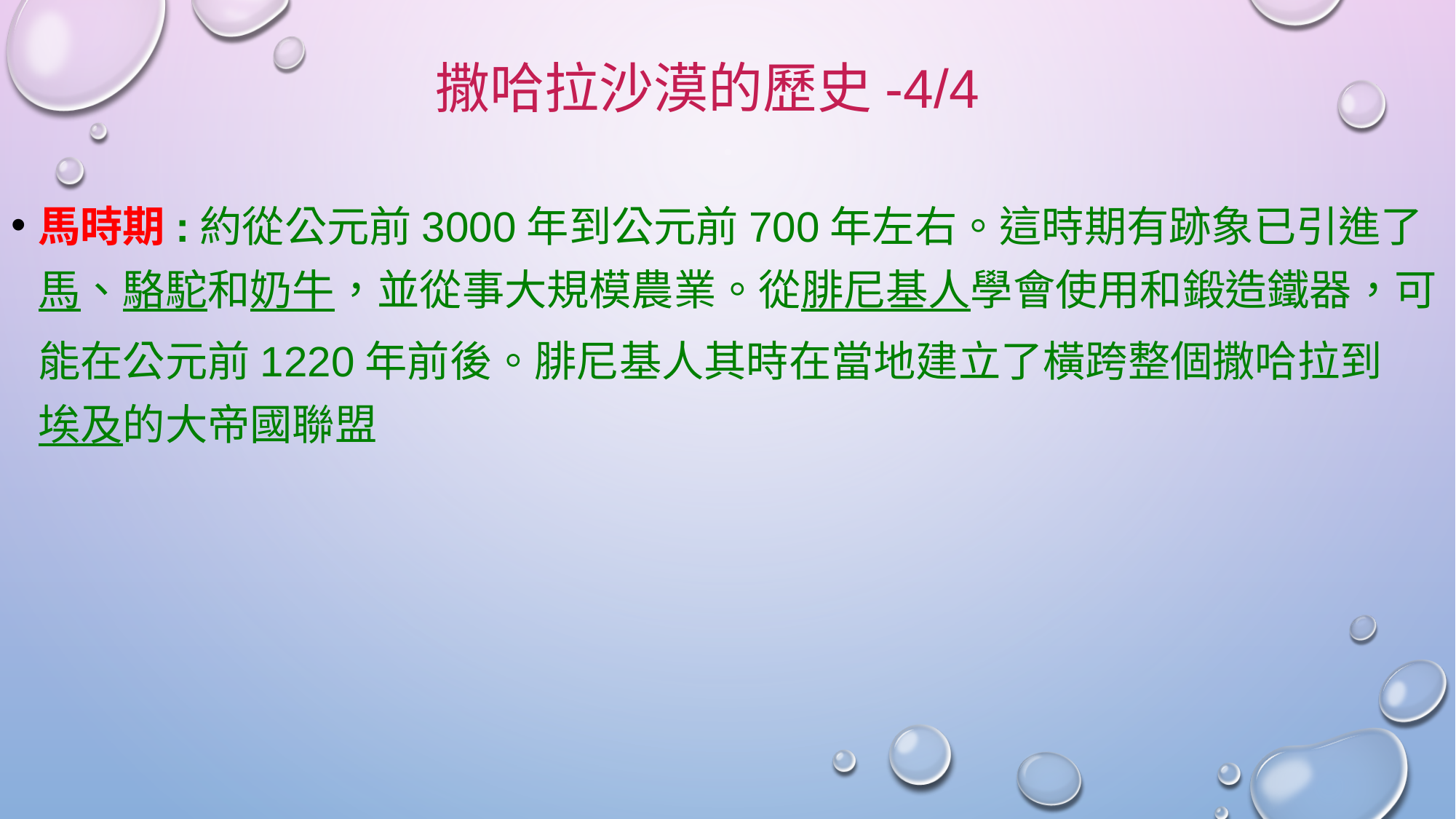

# 撒哈拉沙漠的歷史-4/4

馬時期:約從公元前3000年到公元前700年左右。這時期有跡象已引進了馬、駱駝和奶牛，並從事大規模農業。從腓尼基人學會使用和鍛造鐵器，可能在公元前1220年前後。腓尼基人其時在當地建立了橫跨整個撒哈拉到埃及的大帝國聯盟